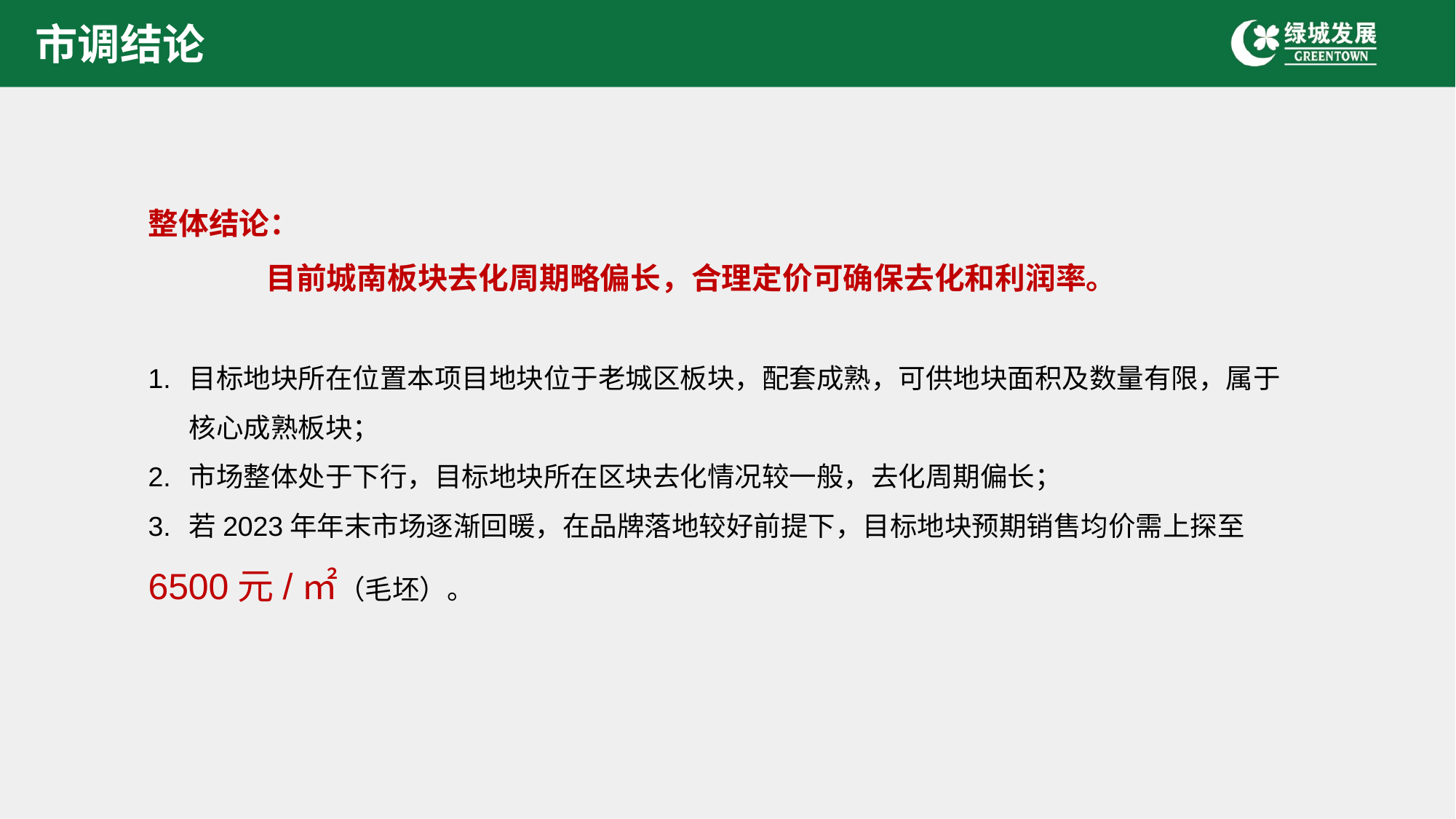

市调结论
整体结论：
                目前城南板块去化周期略偏长，合理定价可确保去化和利润率。

目标地块所在位置本项目地块位于老城区板块，配套成熟，可供地块面积及数量有限，属于核心成熟板块；
市场整体处于下行，目标地块所在区块去化情况较一般，去化周期偏长；
若2023年年末市场逐渐回暖，在品牌落地较好前提下，目标地块预期销售均价需上探至
6500元/㎡（毛坯）。